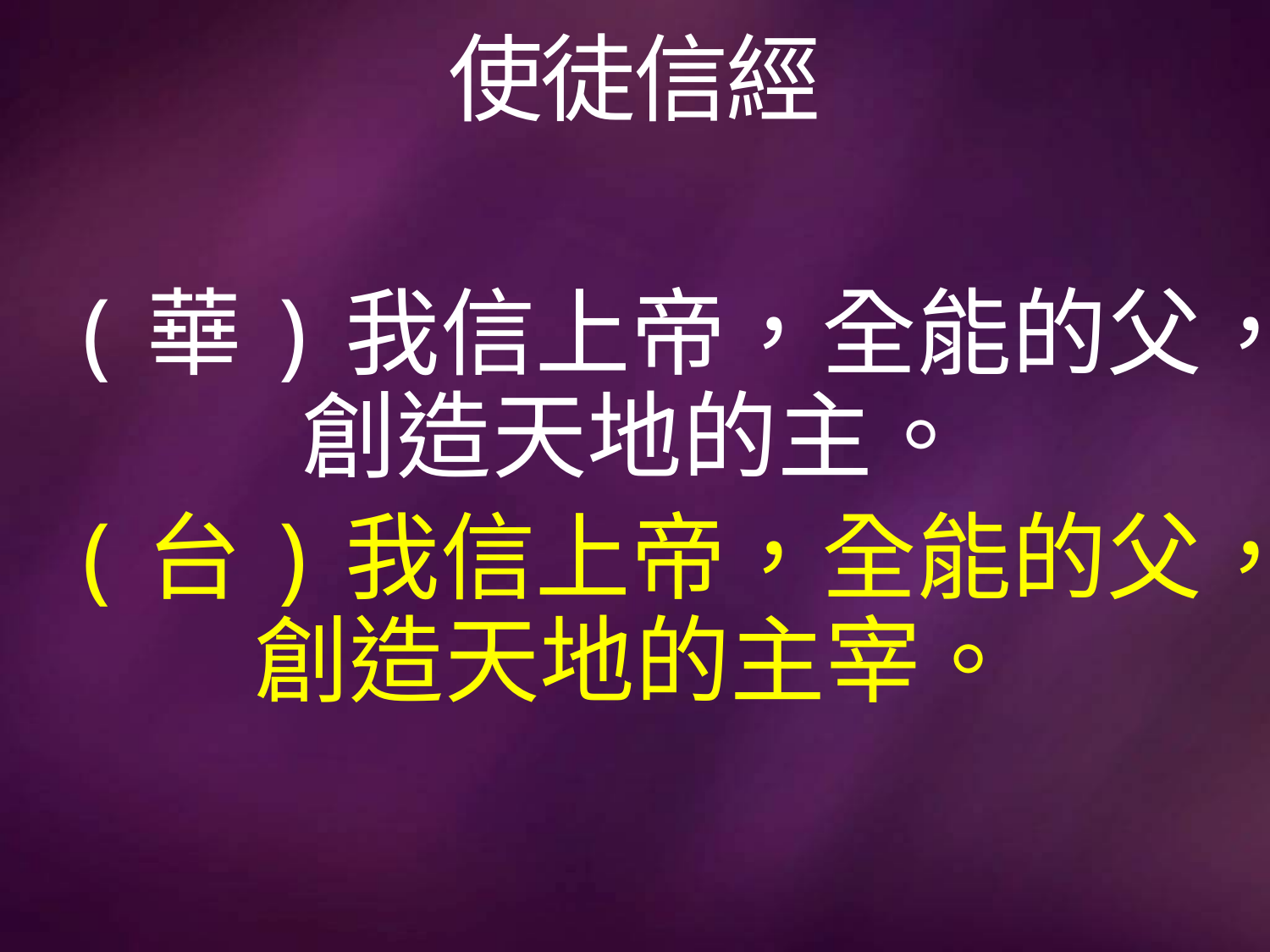

# 使徒信經
(華)我信上帝，全能的父，創造天地的主。
(台)我信上帝，全能的父，創造天地的主宰。